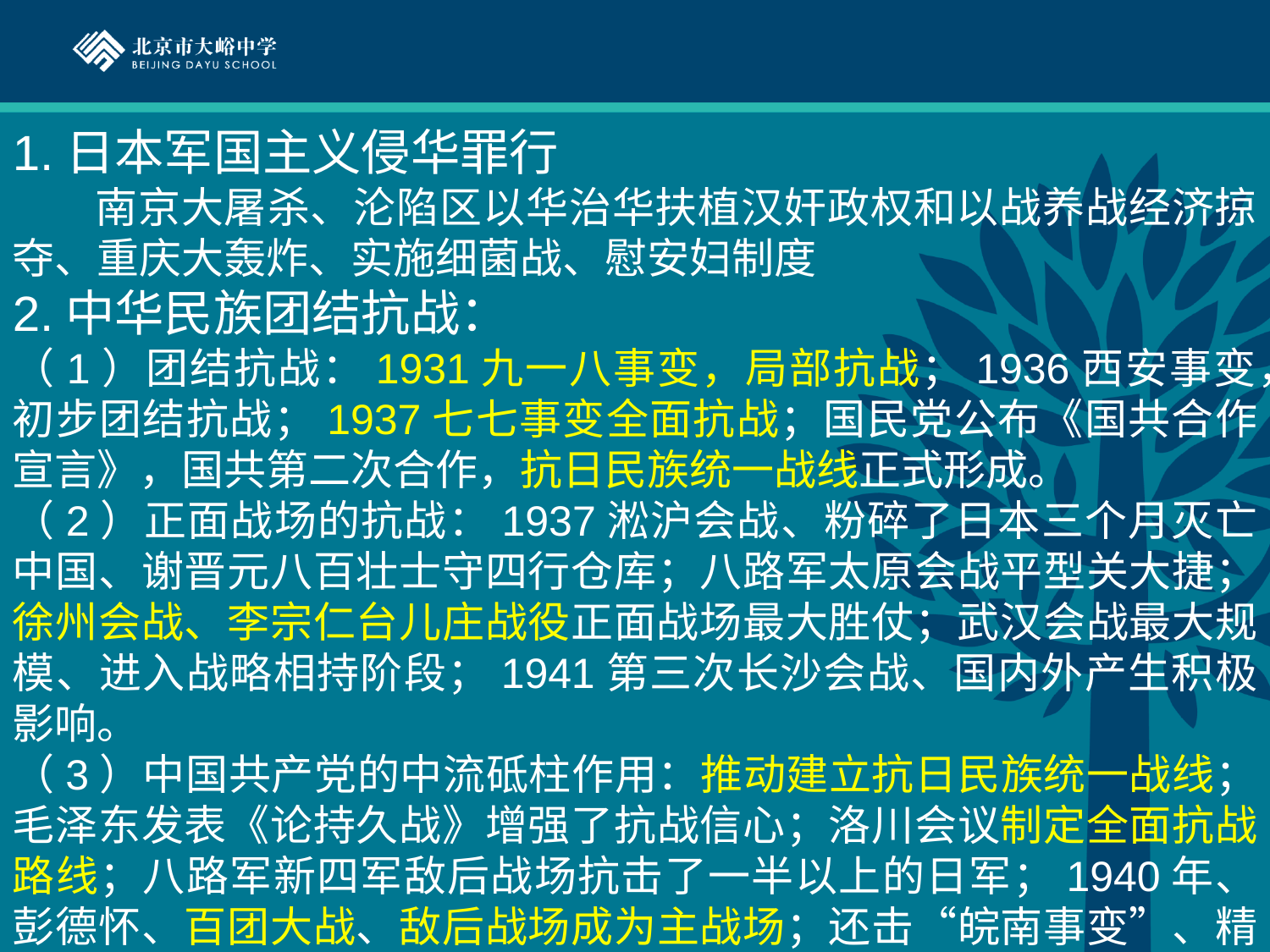

1.日本军国主义侵华罪行
       南京大屠杀、沦陷区以华治华扶植汉奸政权和以战养战经济掠夺、重庆大轰炸、实施细菌战、慰安妇制度
2.中华民族团结抗战：
（1）团结抗战：1931九一八事变，局部抗战；1936西安事变，初步团结抗战；1937七七事变全面抗战；国民党公布《国共合作宣言》，国共第二次合作，抗日民族统一战线正式形成。
（2）正面战场的抗战：1937淞沪会战、粉碎了日本三个月灭亡中国、谢晋元八百壮士守四行仓库；八路军太原会战平型关大捷；徐州会战、李宗仁台儿庄战役正面战场最大胜仗；武汉会战最大规模、进入战略相持阶段；1941第三次长沙会战、国内外产生积极影响。
（3）中国共产党的中流砥柱作用：推动建立抗日民族统一战线；毛泽东发表《论持久战》增强了抗战信心；洛川会议制定全面抗战路线；八路军新四军敌后战场抗击了一半以上的日军；1940年、彭德怀、百团大战、敌后战场成为主战场；还击“皖南事变”、精兵简政、三三制政权、减租减息和大生产运动、巩固抗日民族统一战线。